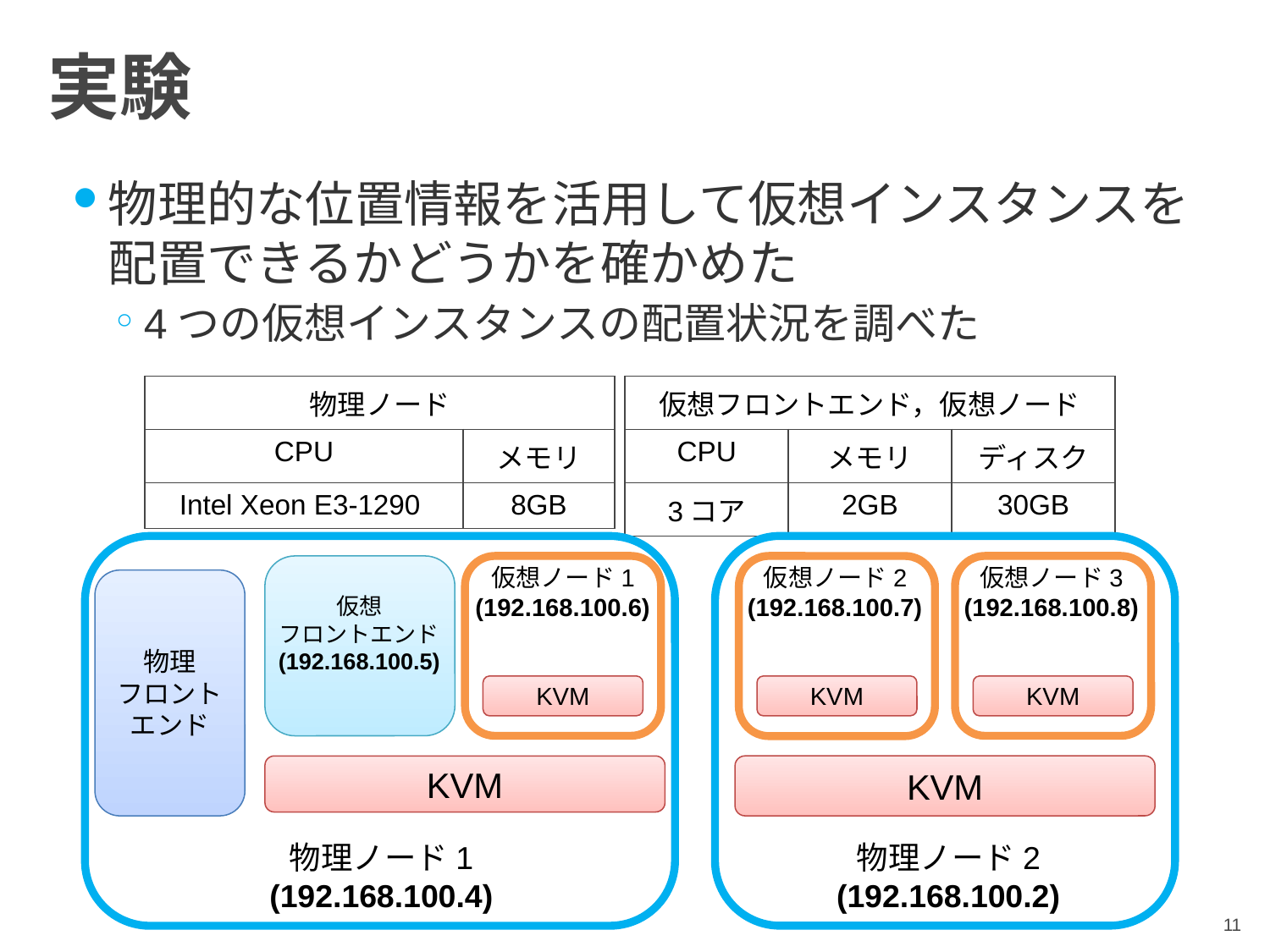

# 実験
物理的な位置情報を活用して仮想インスタンスを配置できるかどうかを確かめた
4つの仮想インスタンスの配置状況を調べた
| 物理ノード |  |
| --- | --- |
| CPU | メモリ |
| Intel Xeon E3-1290 | 8GB |
| 仮想フロントエンド，仮想ノード |  |  |
| --- | --- | --- |
| CPU | メモリ | ディスク |
| 3コア | 2GB | 30GB |

仮想ノード1
(192.168.100.6)

仮想ノード2
(192.168.100.7)

仮想ノード3
(192.168.100.8)

物理
フロント
エンド
仮想
フロントエンド
(192.168.100.5)
KVM
KVM
KVM
KVM
KVM
物理ノード2
(192.168.100.2)
物理ノード1
(192.168.100.4)
11